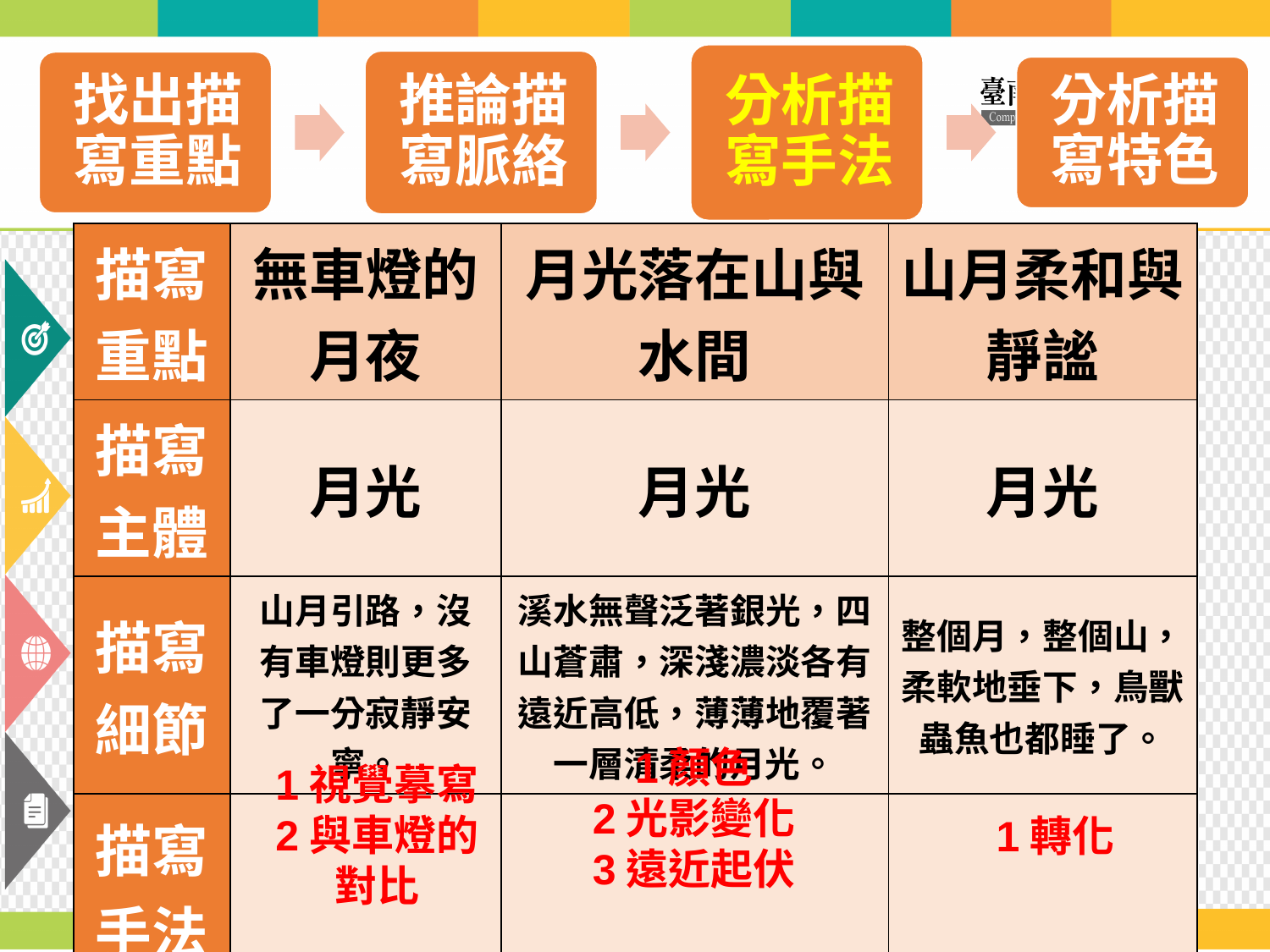

找出描寫重點

推論描寫脈絡

分析描寫手法

分析描寫特色
| 描寫重點 | 無車燈的月夜 | 月光落在山與水間 | 山月柔和與靜謐 |
| --- | --- | --- | --- |
| 描寫主體 | 月光 | 月光 | 月光 |
| 描寫細節 | 山月引路，沒有車燈則更多了一分寂靜安寧。 | 溪水無聲泛著銀光，四山蒼肅，深淺濃淡各有遠近高低，薄薄地覆著一層清柔的月光。 | 整個月，整個山，柔軟地垂下，鳥獸蟲魚也都睡了。 |
| 描寫手法 |  |  |  |
1顏色
2光影變化
3遠近起伏
1視覺摹寫
2與車燈的對比
1轉化